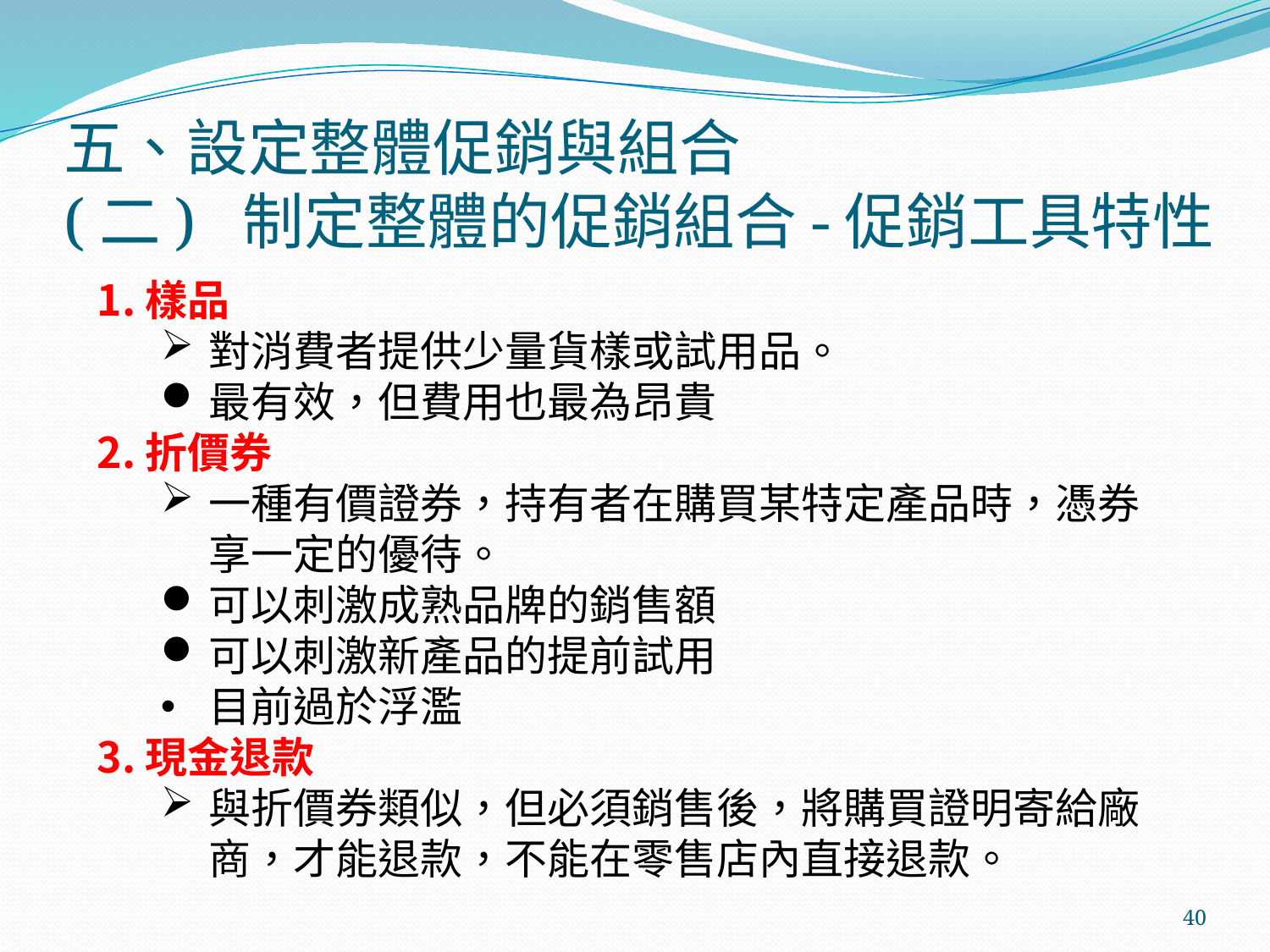

# 五、設定整體促銷與組合 (二)  制定整體的促銷組合-促銷工具特性
樣品
對消費者提供少量貨樣或試用品。
最有效，但費用也最為昂貴
折價券
一種有價證券，持有者在購買某特定產品時，憑券享一定的優待。
可以刺激成熟品牌的銷售額
可以刺激新產品的提前試用
目前過於浮濫
現金退款
與折價券類似，但必須銷售後，將購買證明寄給廠商，才能退款，不能在零售店內直接退款。
40